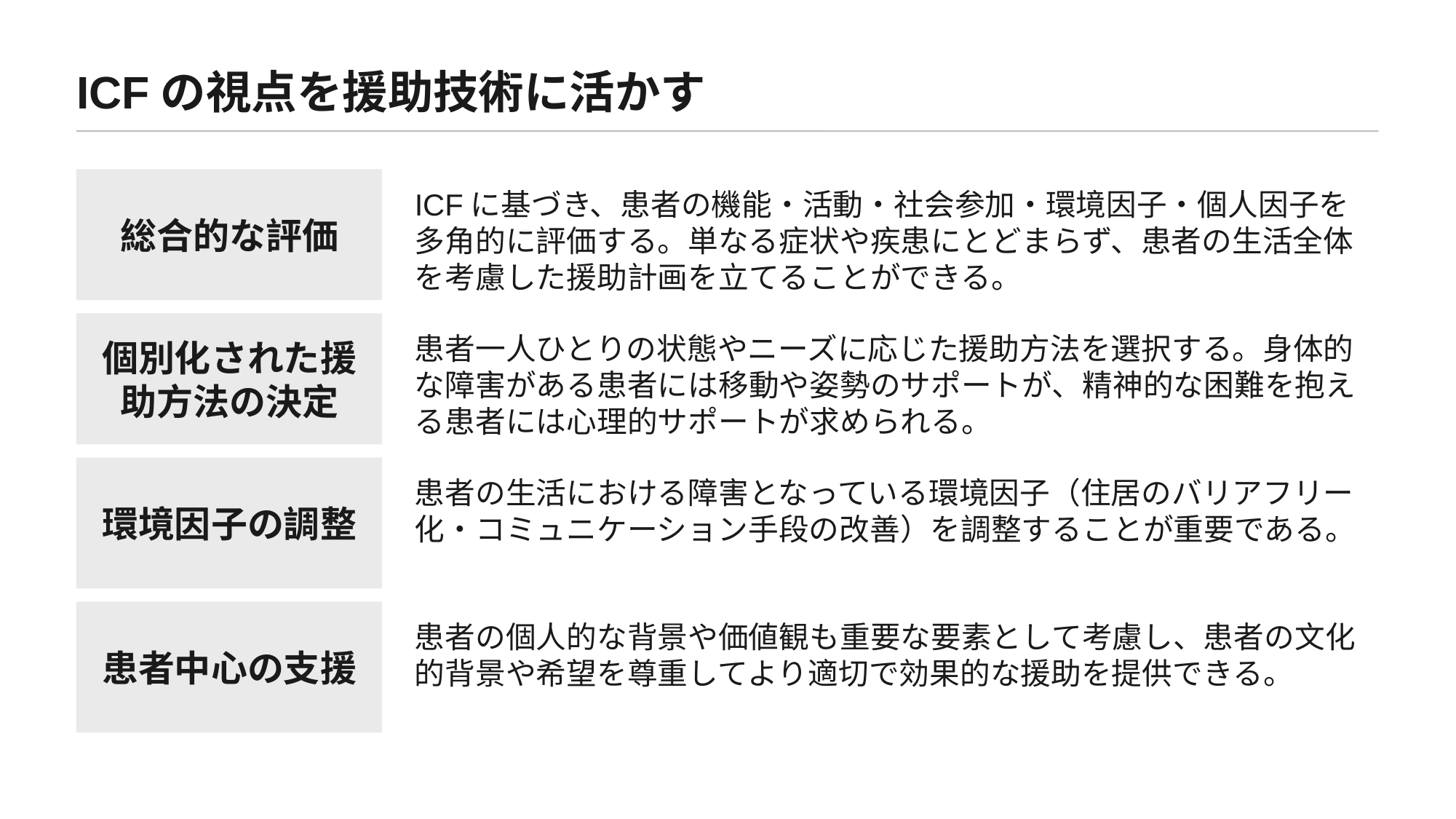

ICFの視点を援助技術に活かす

総合的な評価
ICFに基づき、患者の機能・活動・社会参加・環境因子・個人因子を多角的に評価する。単なる症状や疾患にとどまらず、患者の生活全体を考慮した援助計画を立てることができる。

個別化された援助方法の決定
患者一人ひとりの状態やニーズに応じた援助方法を選択する。身体的な障害がある患者には移動や姿勢のサポートが、精神的な困難を抱える患者には心理的サポートが求められる。

環境因子の調整
患者の生活における障害となっている環境因子（住居のバリアフリー化・コミュニケーション手段の改善）を調整することが重要である。

患者中心の支援
患者の個人的な背景や価値観も重要な要素として考慮し、患者の文化的背景や希望を尊重してより適切で効果的な援助を提供できる。